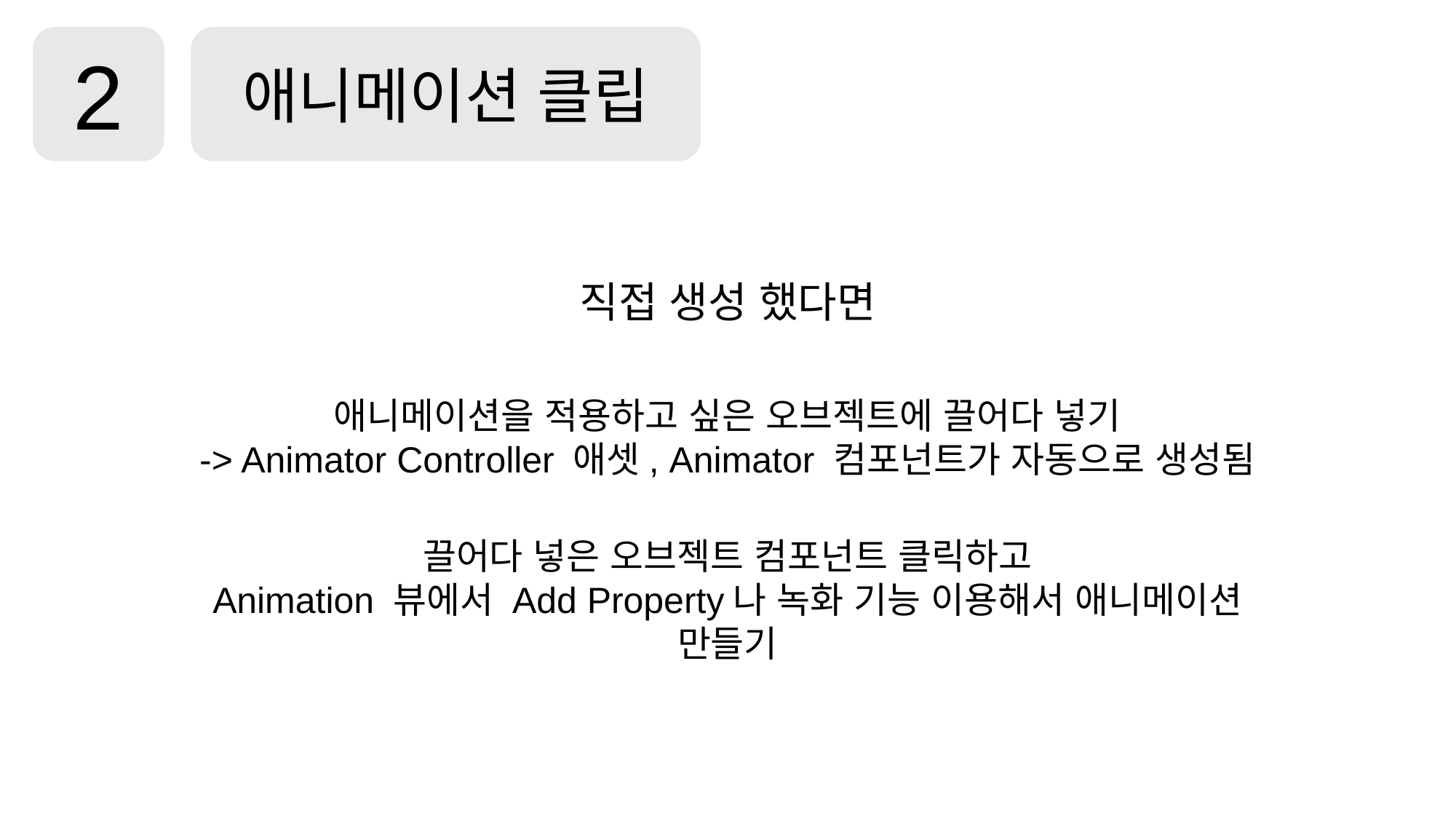

2
애니메이션 클립
직접 생성 했다면
애니메이션을 적용하고 싶은 오브젝트에 끌어다 넣기
-> Animator Controller 애셋, Animator 컴포넌트가 자동으로 생성됨
끌어다 넣은 오브젝트 컴포넌트 클릭하고
Animation 뷰에서 Add Property나 녹화 기능 이용해서 애니메이션 만들기